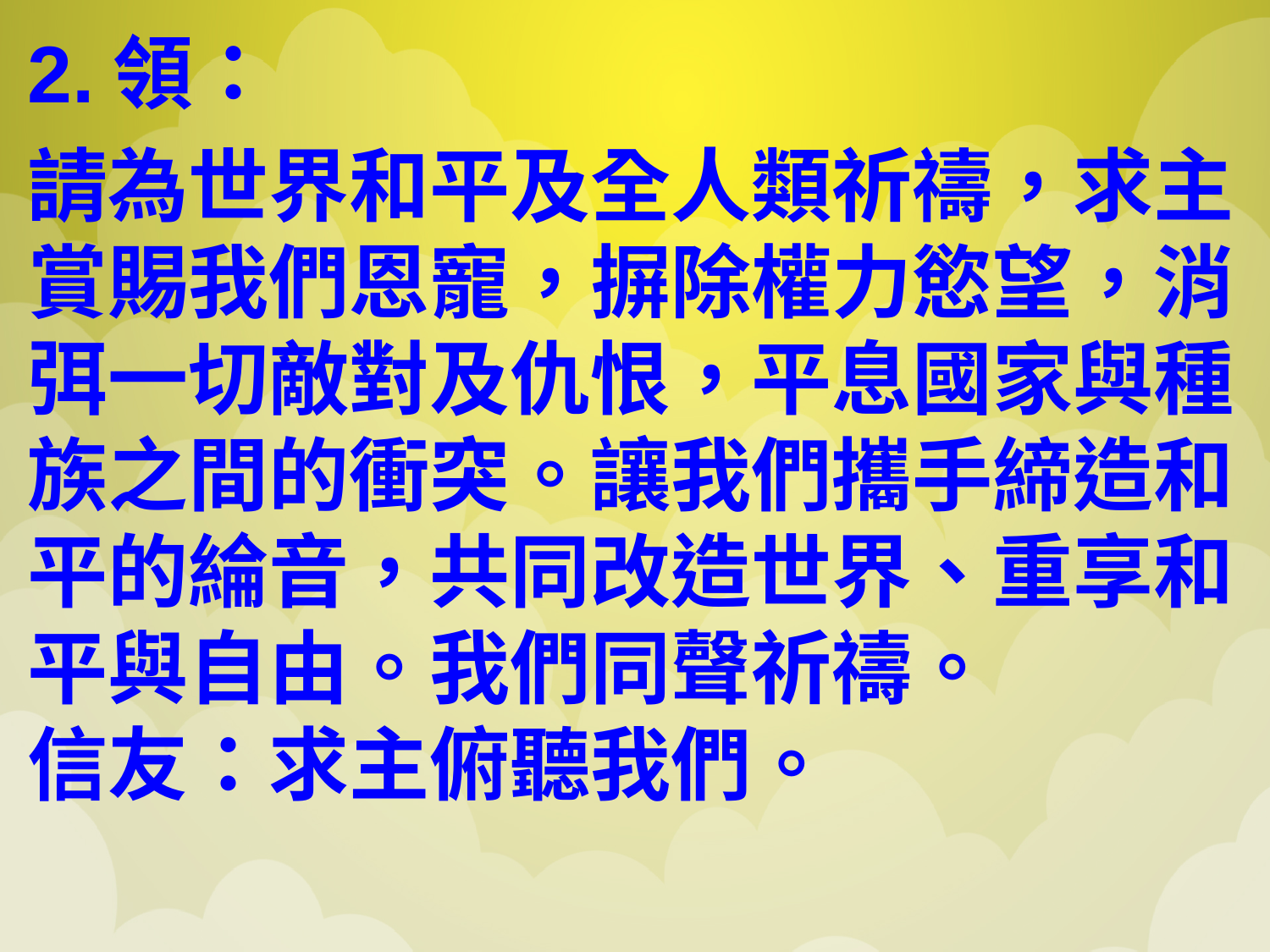

2.領：
請為世界和平及全人類祈禱，求主賞賜我們恩寵，摒除權力慾望，消弭一切敵對及仇恨，平息國家與種族之間的衝突。讓我們攜手締造和平的綸音，共同改造世界、重享和平與自由。我們同聲祈禱。
信友：求主俯聽我們。